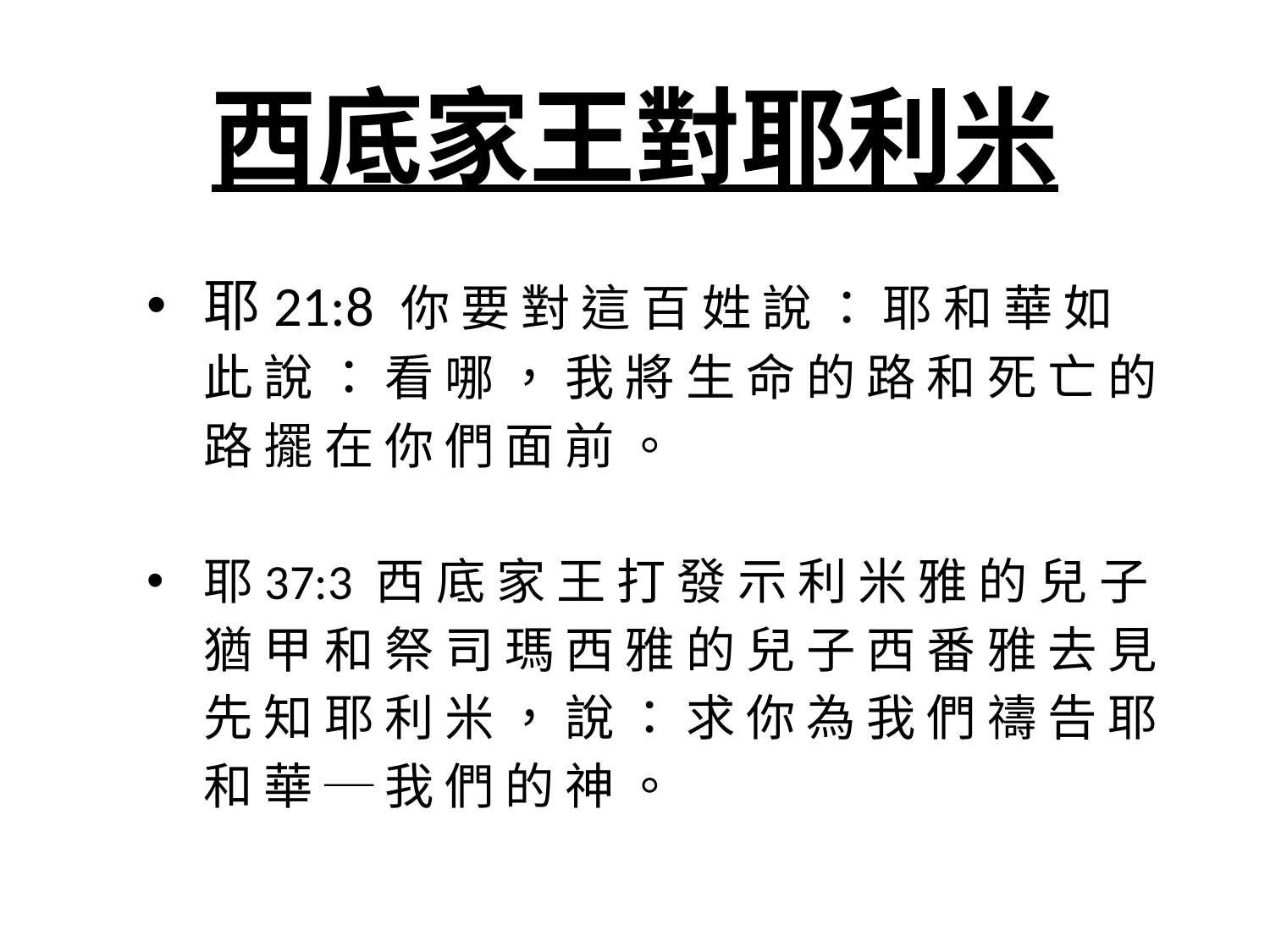

# 西底家王對耶利米
耶21:8 你 要 對 這 百 姓 說 ： 耶 和 華 如 此 說 ： 看 哪 ， 我 將 生 命 的 路 和 死 亡 的 路 擺 在 你 們 面 前 。

耶37:3 西 底 家 王 打 發 示 利 米 雅 的 兒 子 猶 甲 和 祭 司 瑪 西 雅 的 兒 子 西 番 雅 去 見 先 知 耶 利 米 ， 說 ： 求 你 為 我 們 禱 告 耶 和 華 ─ 我 們 的 神 。